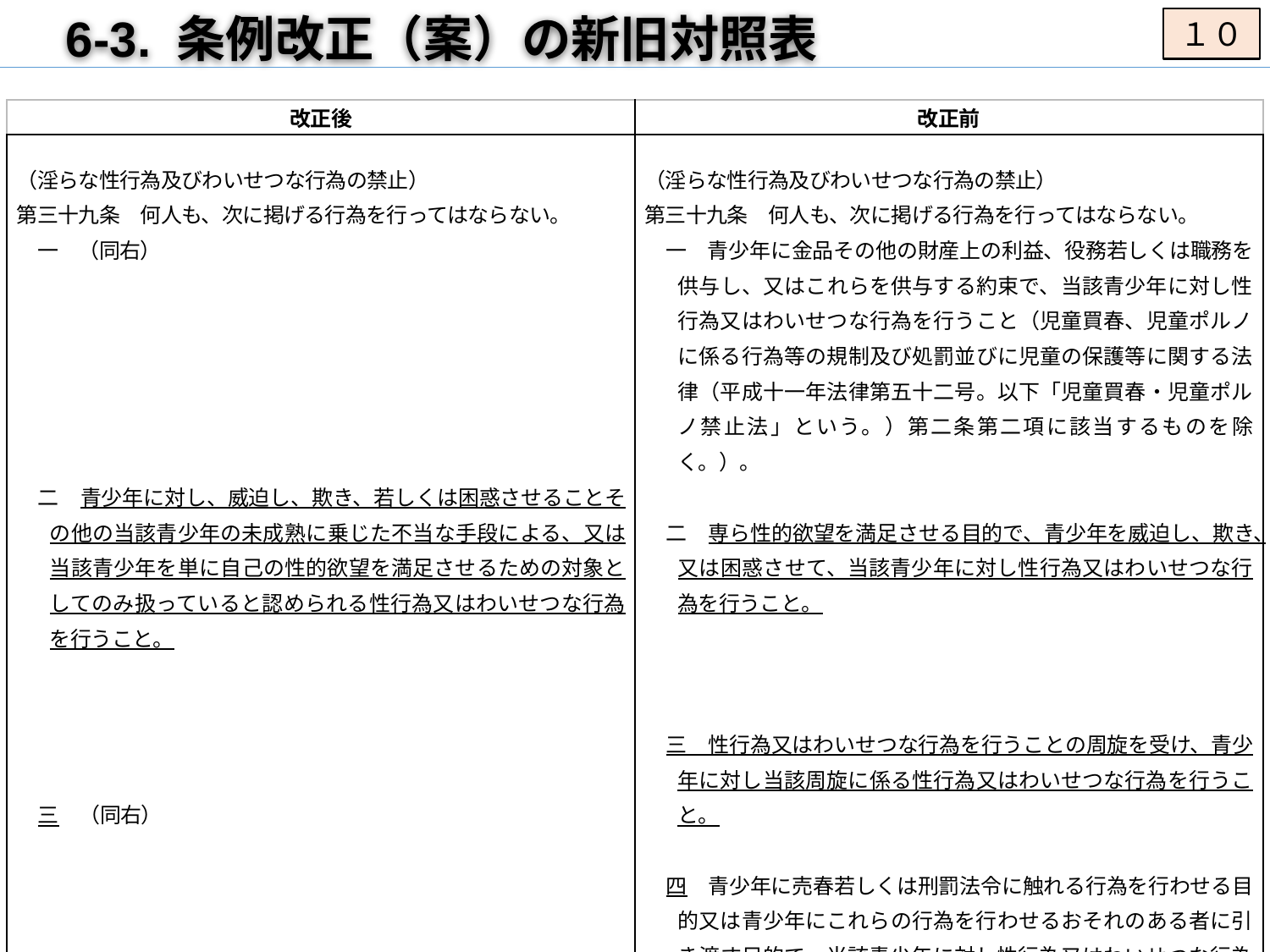

6-3. 条例改正（案）の新旧対照表
１０
| 改正後 | 改正前 |
| --- | --- |
|  |  |
| （淫らな性行為及びわいせつな行為の禁止） 第三十九条　何人も、次に掲げる行為を行ってはならない。 　一　（同右） 　 　二　青少年に対し、威迫し、欺き、若しくは困惑させることその他の当該青少年の未成熟に乗じた不当な手段による、又は当該青少年を単に自己の性的欲望を満足させるための対象としてのみ扱っていると認められる性行為又はわいせつな行為を行うこと。    　 　 　三　（同右） | （淫らな性行為及びわいせつな行為の禁止） 第三十九条　何人も、次に掲げる行為を行ってはならない。 　一　青少年に金品その他の財産上の利益、役務若しくは職務を供与し、又はこれらを供与する約束で、当該青少年に対し性行為又はわいせつな行為を行うこと（児童買春、児童ポルノに係る行為等の規制及び処罰並びに児童の保護等に関する法律（平成十一年法律第五十二号。以下「児童買春・児童ポルノ禁止法」という。）第二条第二項に該当するものを除く。）。 　二　専ら性的欲望を満足させる目的で、青少年を威迫し、欺き、又は困惑させて、当該青少年に対し性行為又はわいせつな行為を行うこと。       　三　性行為又はわいせつな行為を行うことの周旋を受け、青少年に対し当該周旋に係る性行為又はわいせつな行為を行うこと。 　四　青少年に売春若しくは刑罰法令に触れる行為を行わせる目的又は青少年にこれらの行為を行わせるおそれのある者に引き渡す目的で、当該青少年に対し性行為又はわいせつな行為を行うこと。 |
|  |  |